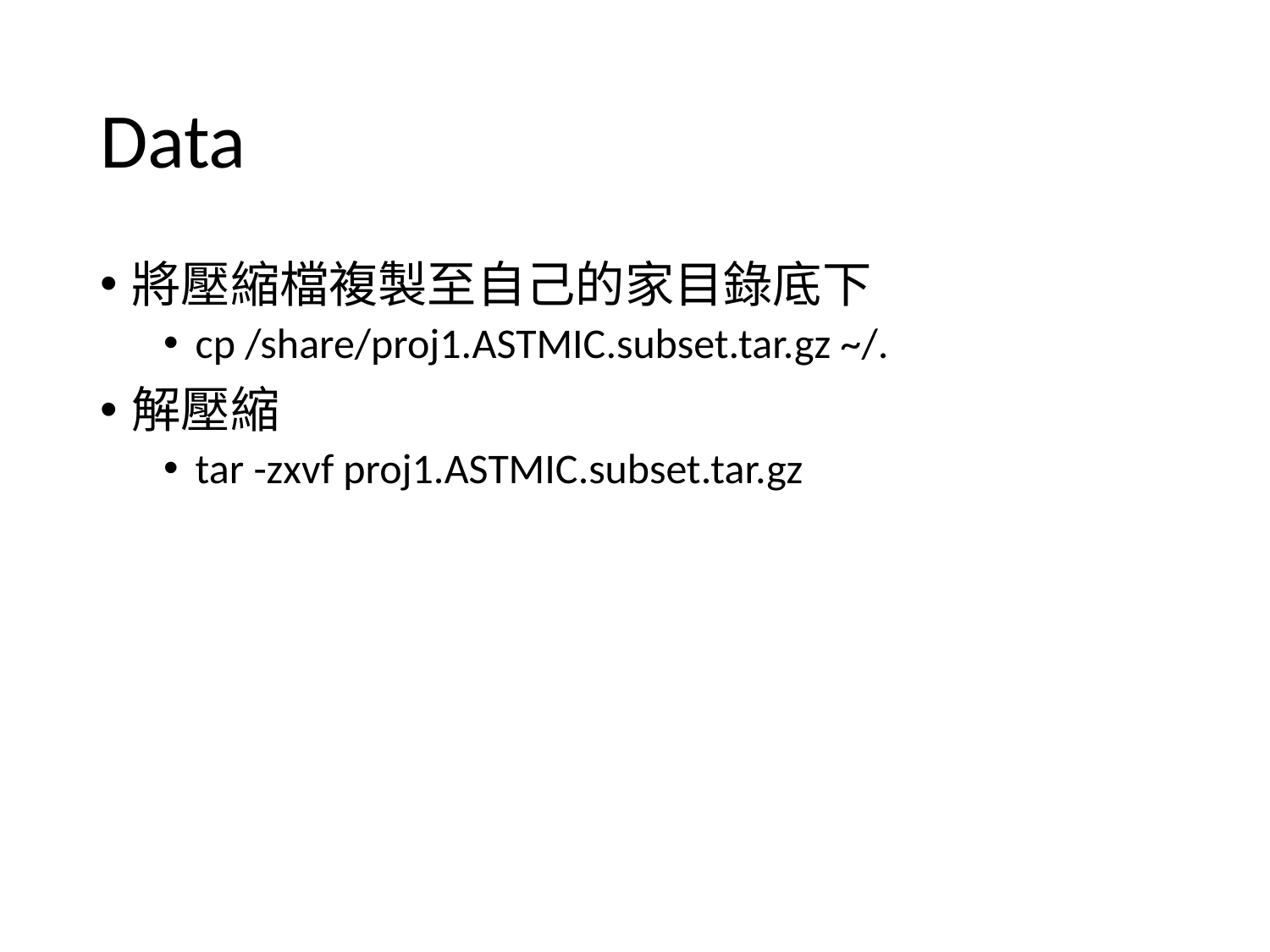

# Data
將壓縮檔複製至自己的家目錄底下
cp /share/proj1.ASTMIC.subset.tar.gz ~/.
解壓縮
tar -zxvf proj1.ASTMIC.subset.tar.gz